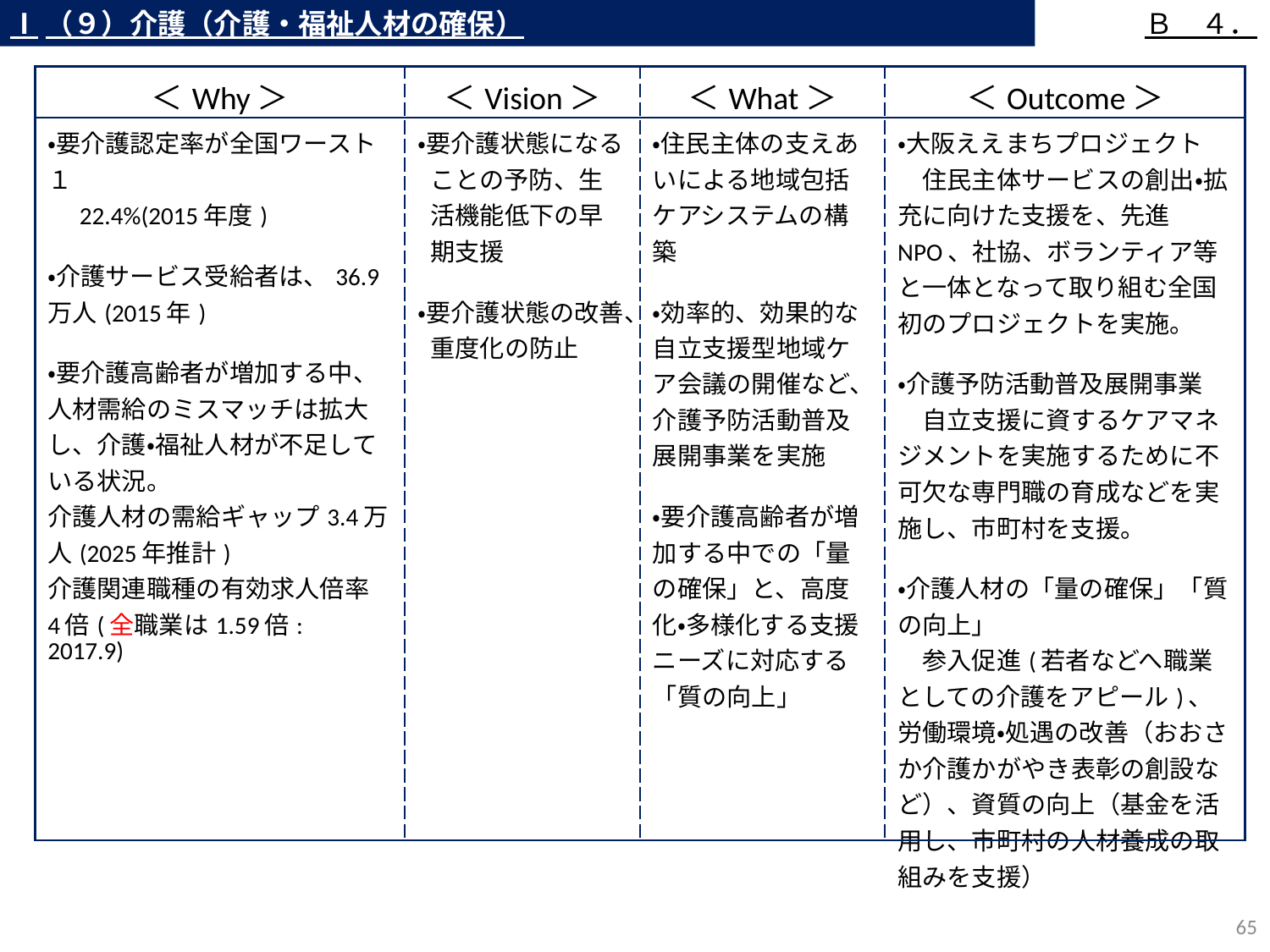

Ⅰ（９）介護（介護・福祉人材の確保）
Ｂ　４．
| ＜Why＞ | ＜Vision＞ | ＜What＞ | ＜Outcome＞ |
| --- | --- | --- | --- |
| ・要介護認定率が全国ワースト１ 　22.4%(2015年度) ・介護サービス受給者は、36.9万人(2015年) ・要介護高齢者が増加する中、人材需給のミスマッチは拡大し、介護・福祉人材が不足している状況。 介護人材の需給ギャップ3.4万人(2025年推計) 介護関連職種の有効求人倍率 4倍(全職業は1.59倍: 2017.9) | ・要介護状態になることの予防、生活機能低下の早期支援 ・要介護状態の改善、重度化の防止 | ・住民主体の支えあいによる地域包括ケアシステムの構築 ・効率的、効果的な自立支援型地域ケア会議の開催など、介護予防活動普及展開事業を実施 ・要介護高齢者が増加する中での「量の確保」と、高度化・多様化する支援ニーズに対応する「質の向上」 | ・大阪ええまちプロジェクト 　住民主体サービスの創出・拡充に向けた支援を、先進NPO、社協、ボランティア等と一体となって取り組む全国初のプロジェクトを実施。 ・介護予防活動普及展開事業 　自立支援に資するケアマネジメントを実施するために不可欠な専門職の育成などを実施し、市町村を支援。 ・介護人材の「量の確保」「質の向上」 　参入促進(若者などへ職業としての介護をアピール)、労働環境・処遇の改善（おおさか介護かがやき表彰の創設など）、資質の向上（基金を活用し、市町村の人材養成の取組みを支援） |
65